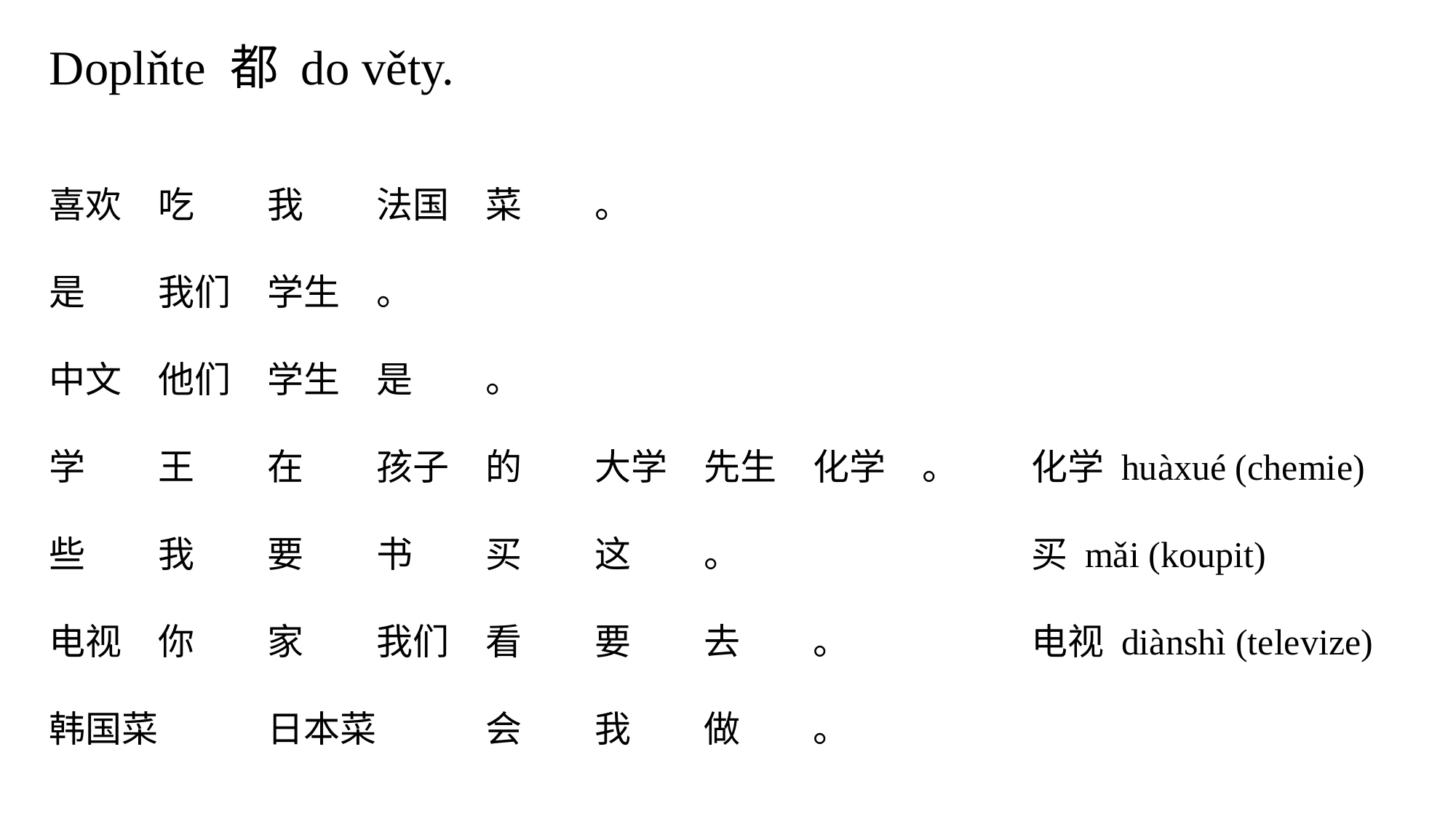

Doplňte 都 do věty.

喜欢	吃	我	法国	菜	。

是	我们	学生	。

中文	他们	学生	是	。

学	王	在	孩子	的	大学	先生	化学	。	化学 huàxué (chemie)

些	我	要	书	买	这	。			买 mǎi (koupit)

电视	你	家	我们	看	要	去	。		电视 diànshì (televize)

韩国菜	日本菜	会	我	做	。